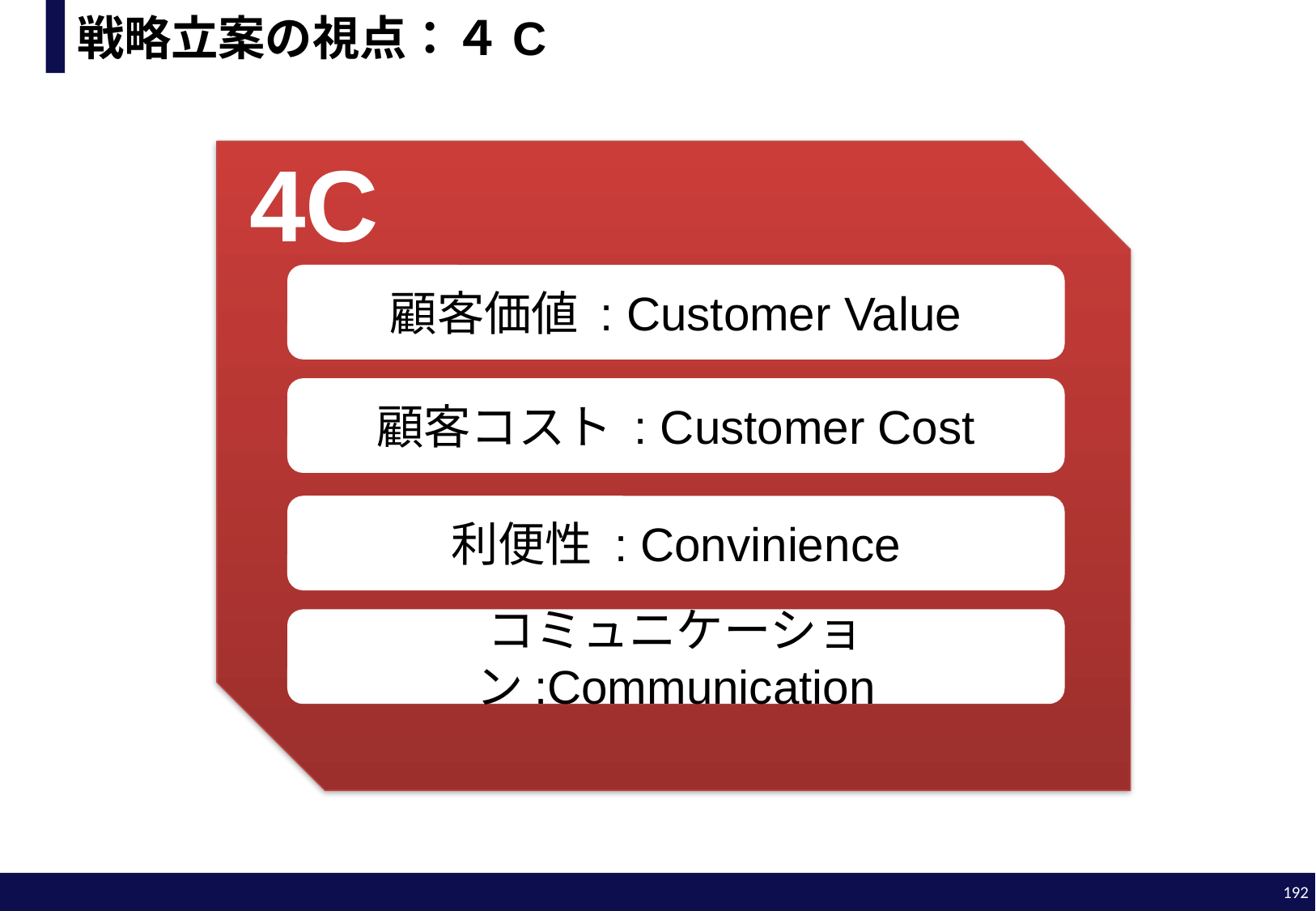

# 戦略立案の視点：４C
4C

顧客価値 : Customer Value
顧客コスト : Customer Cost
利便性 : Convinience
コミュニケーション:Communication